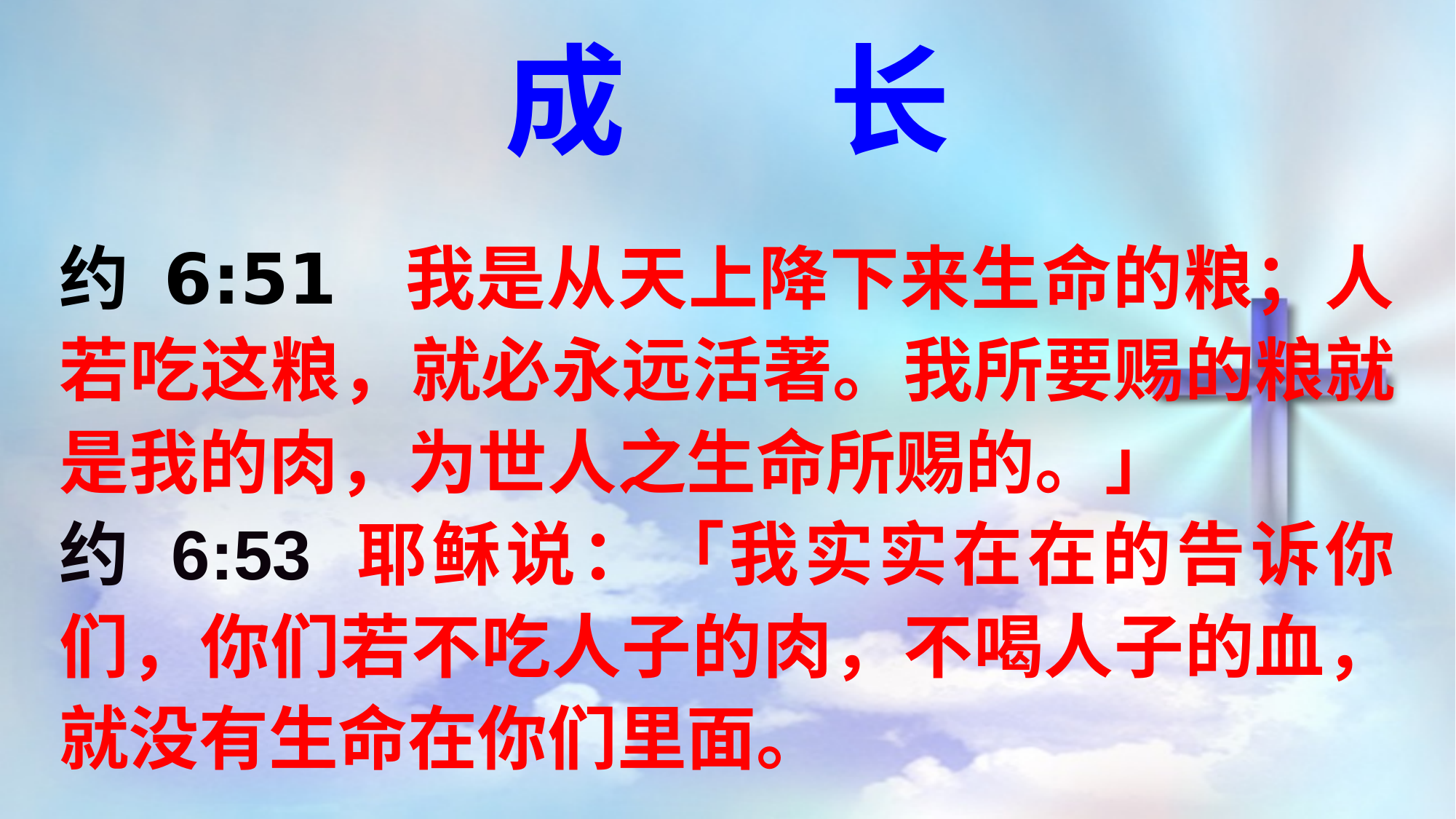

成   长
约 6:51  我是从天上降下来生命的粮；人若吃这粮，就必永远活著。我所要赐的粮就是我的肉，为世人之生命所赐的。」
约 6:53 耶稣说：「我实实在在的告诉你们，你们若不吃人子的肉，不喝人子的血，就没有生命在你们里面。